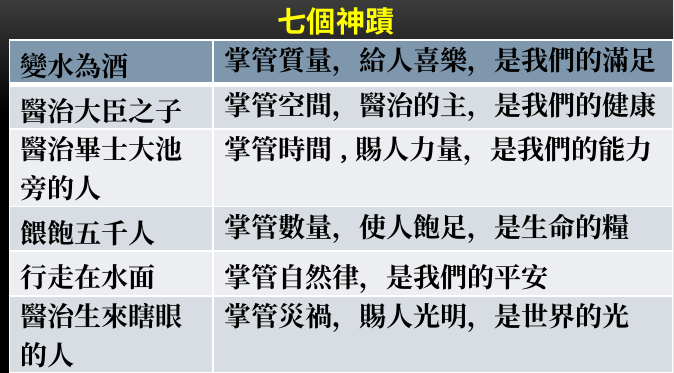

七個神蹟
| 變水為酒 | 掌管質量，給人喜樂，是我們的滿足 |
| --- | --- |
| 醫治大臣之子 | 掌管空間，醫治的主，是我們的健康 |
| 醫治畢士大池旁的人 | 掌管時間,賜人力量，是我們的能力 |
| 餵飽五千人 | 掌管數量，使人飽足，是生命的糧 |
| 行走在水面 | 掌管自然律，是我們的平安 |
| 醫治生來瞎眼的人 | 掌管災禍，賜人光明，是世界的光 |
| 使拉撒路復活 | 掌管生死，賜人生命，是生命的主 |
#